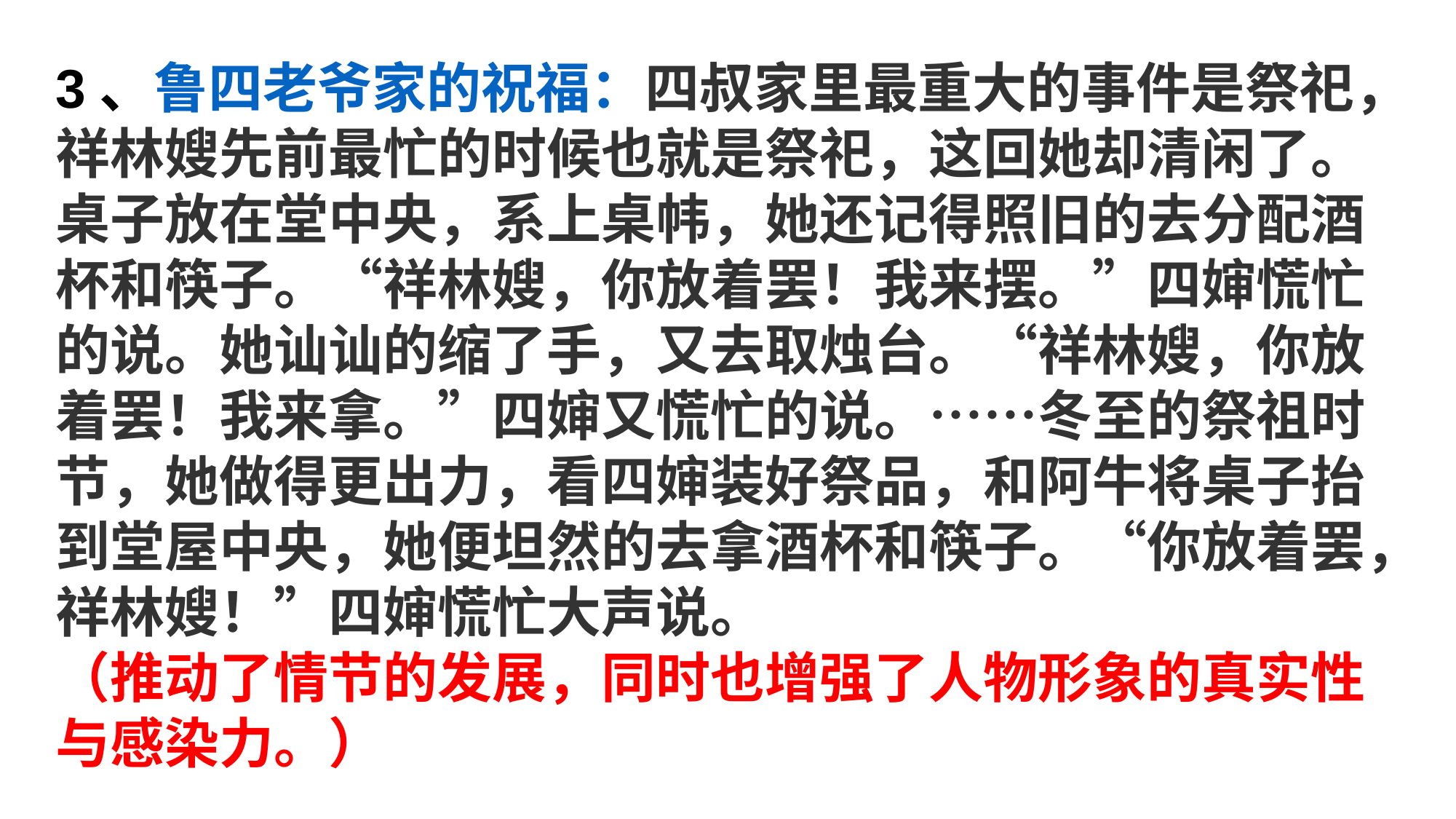

3、鲁四老爷家的祝福：四叔家里最重大的事件是祭祀，祥林嫂先前最忙的时候也就是祭祀，这回她却清闲了。桌子放在堂中央，系上桌帏，她还记得照旧的去分配酒杯和筷子。“祥林嫂，你放着罢！我来摆。”四婶慌忙的说。她讪讪的缩了手，又去取烛台。“祥林嫂，你放着罢！我来拿。”四婶又慌忙的说。……冬至的祭祖时节，她做得更出力，看四婶装好祭品，和阿牛将桌子抬到堂屋中央，她便坦然的去拿酒杯和筷子。“你放着罢，祥林嫂！”四婶慌忙大声说。
（推动了情节的发展，同时也增强了人物形象的真实性与感染力。）